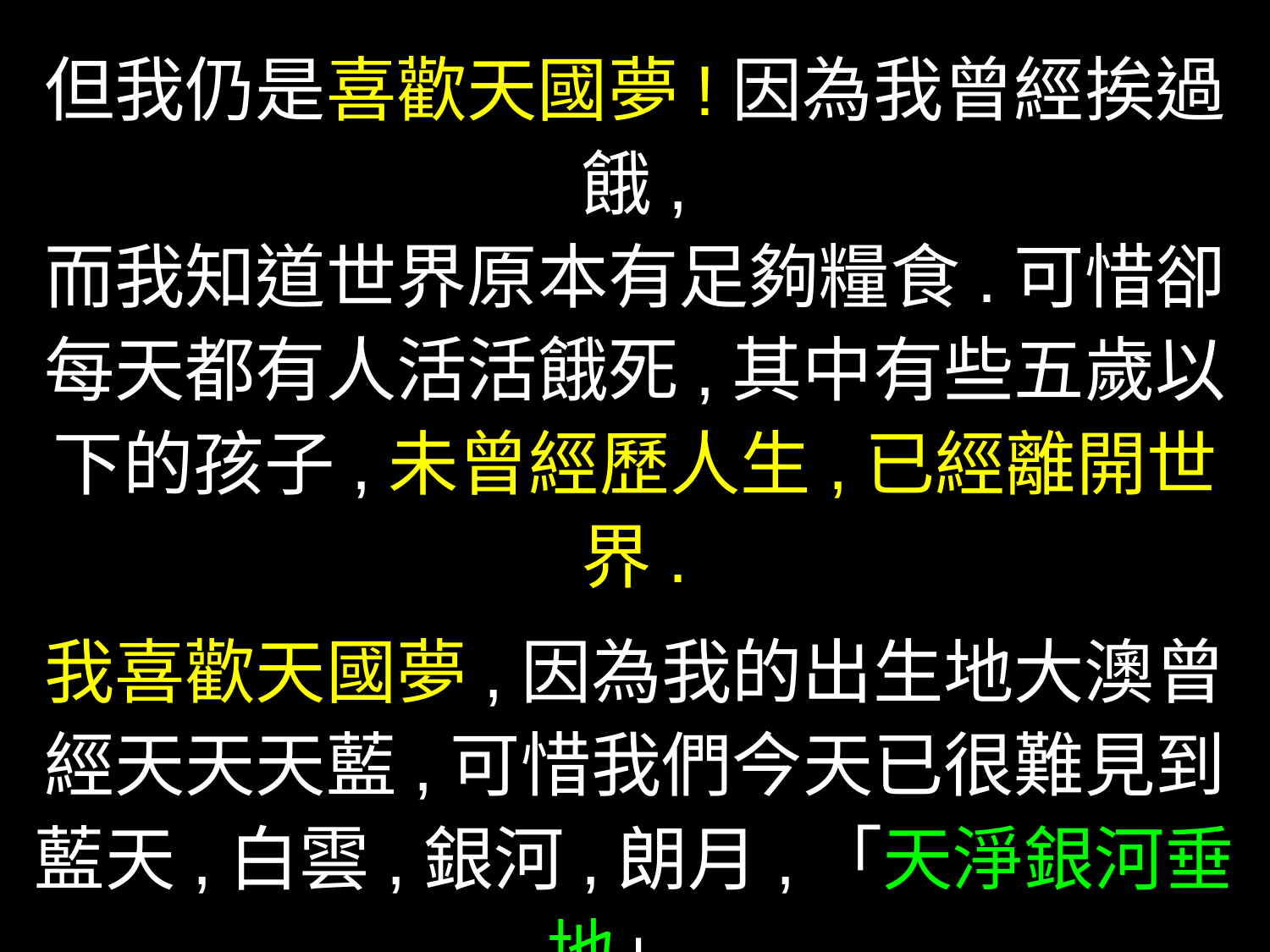

但我仍是喜歡天國夢!因為我曾經挨過餓,
而我知道世界原本有足夠糧食.可惜卻每天都有人活活餓死,其中有些五歲以下的孩子,未曾經歷人生,已經離開世界.
我喜歡天國夢,因為我的出生地大澳曾經天天天藍,可惜我們今天已很難見到藍天,白雲,銀河,朗月,「天淨銀河垂地」,
似乎只存在美麗的詩詞中.